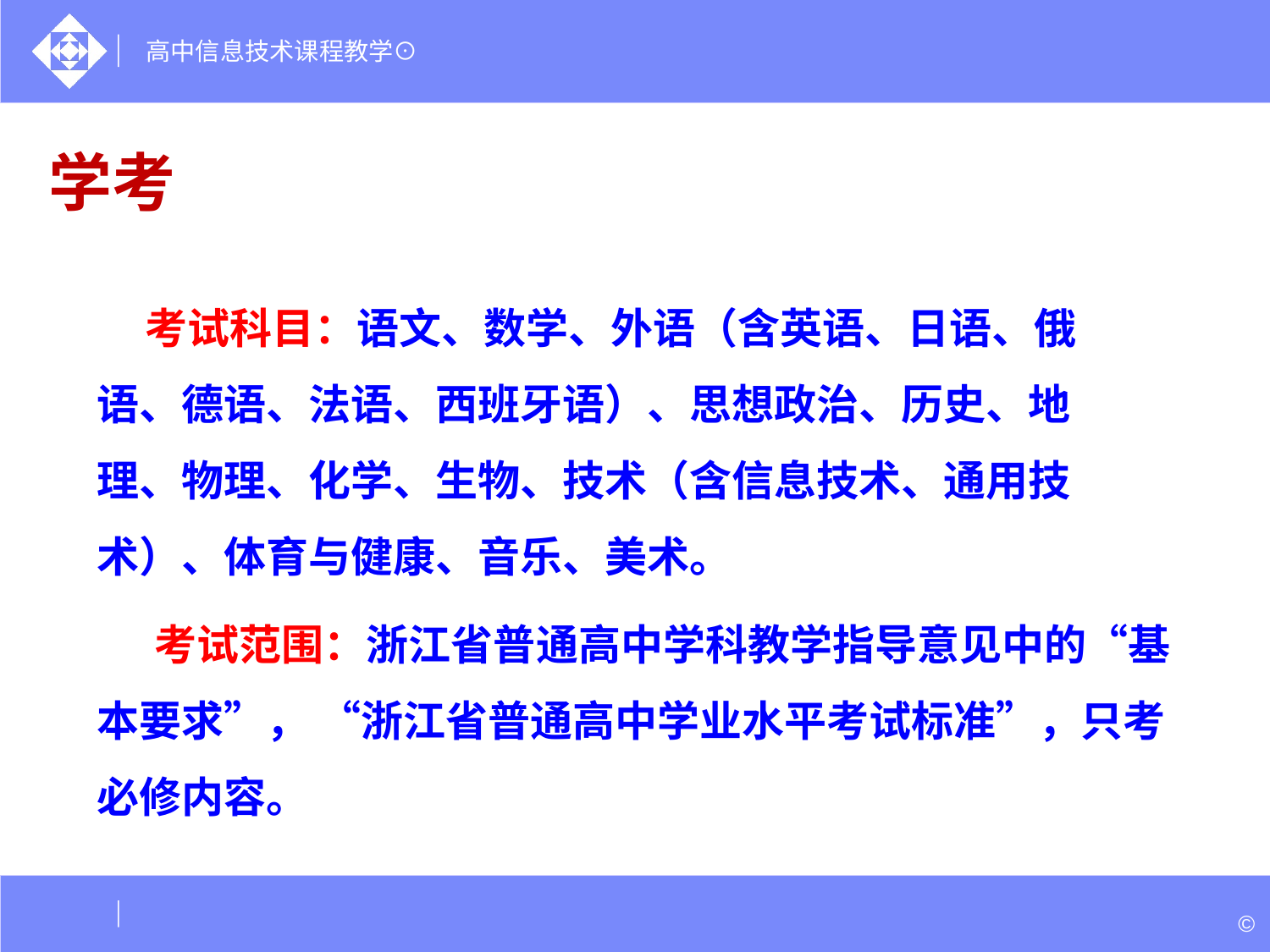

学考
    考试科目：语文、数学、外语（含英语、日语、俄语、德语、法语、西班牙语）、思想政治、历史、地理、物理、化学、生物、技术（含信息技术、通用技术）、体育与健康、音乐、美术。
     考试范围：浙江省普通高中学科教学指导意见中的“基本要求”， “浙江省普通高中学业水平考试标准”，只考必修内容。